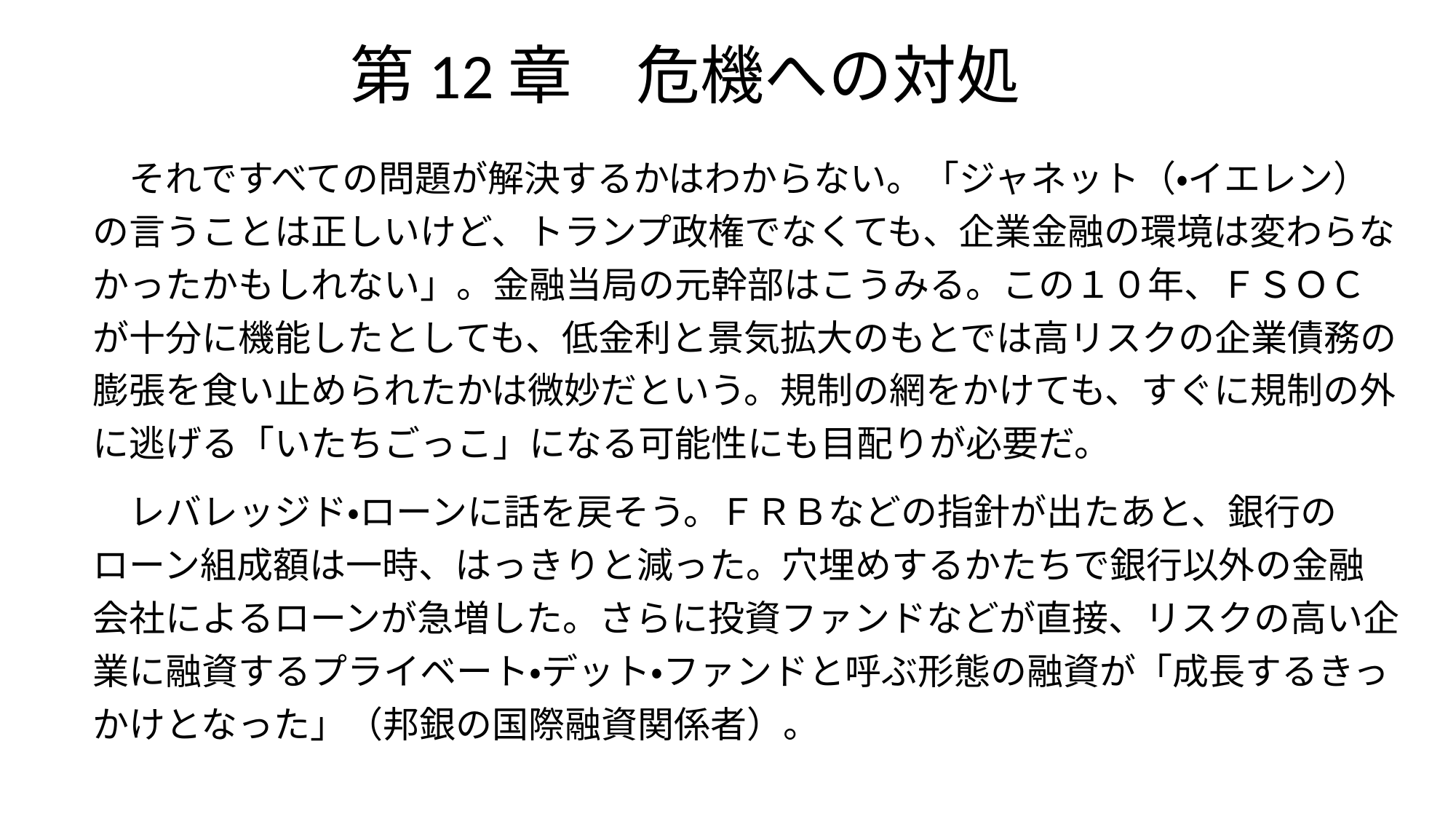

# 第12章　危機への対処
　それですべての問題が解決するかはわからない。「ジャネット（・イエレン）の言うことは正しいけど、トランプ政権でなくても、企業金融の環境は変わらなかったかもしれない」。金融当局の元幹部はこうみる。この１０年、ＦＳＯＣが十分に機能したとしても、低金利と景気拡大のもとでは高リスクの企業債務の膨張を食い止められたかは微妙だという。規制の網をかけても、すぐに規制の外に逃げる「いたちごっこ」になる可能性にも目配りが必要だ。
　レバレッジド・ローンに話を戻そう。ＦＲＢなどの指針が出たあと、銀行のローン組成額は一時、はっきりと減った。穴埋めするかたちで銀行以外の金融会社によるローンが急増した。さらに投資ファンドなどが直接、リスクの高い企業に融資するプライベート・デット・ファンドと呼ぶ形態の融資が「成長するきっかけとなった」（邦銀の国際融資関係者）。